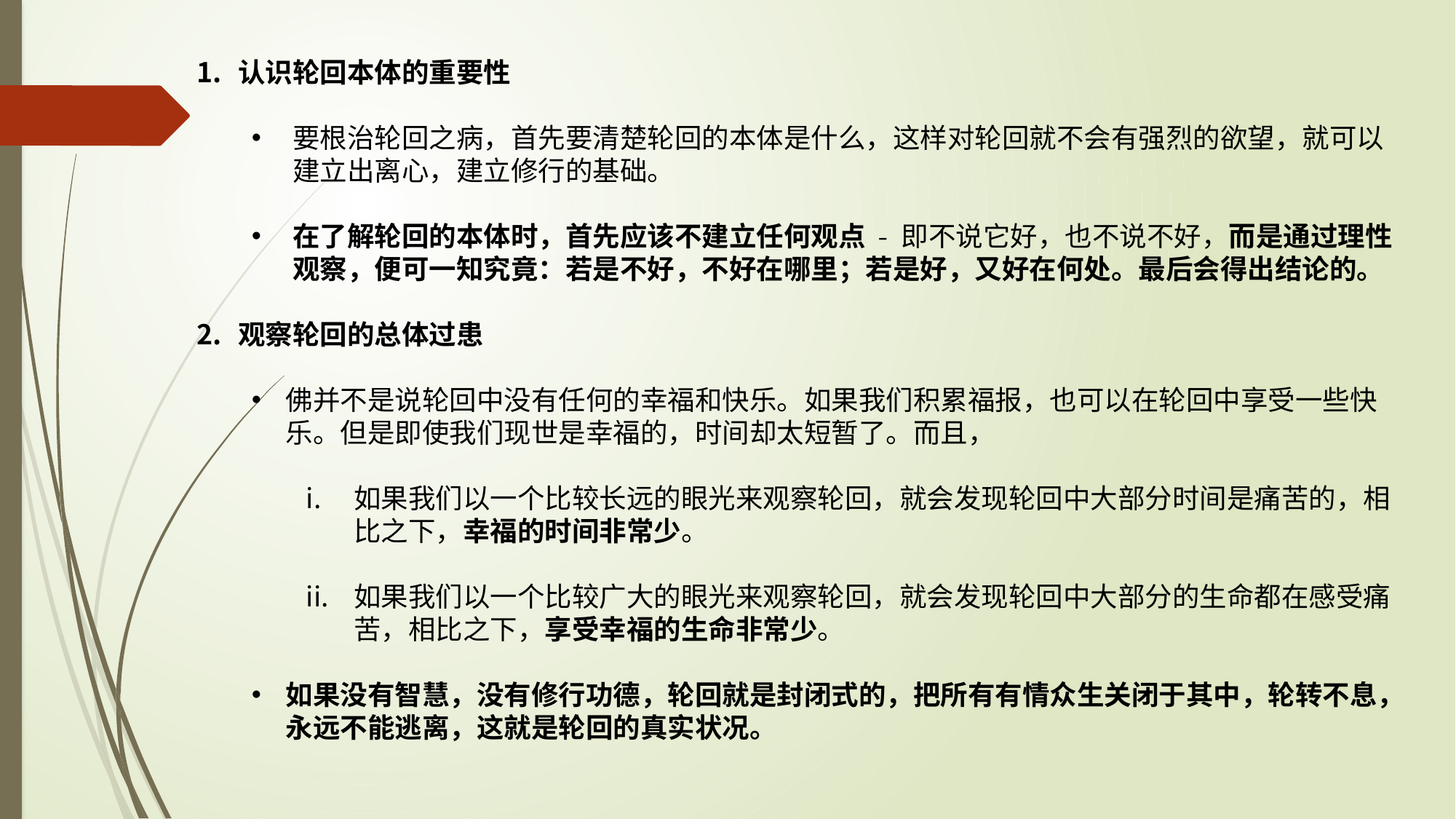

认识轮回本体的重要性

要根治轮回之病，首先要清楚轮回的本体是什么，这样对轮回就不会有强烈的欲望，就可以建立出离心，建立修行的基础。

在了解轮回的本体时，首先应该不建立任何观点 - 即不说它好，也不说不好，而是通过理性观察，便可一知究竟：若是不好，不好在哪里；若是好，又好在何处。最后会得出结论的。

观察轮回的总体过患

佛并不是说轮回中没有任何的幸福和快乐。如果我们积累福报，也可以在轮回中享受一些快乐。但是即使我们现世是幸福的，时间却太短暂了。而且，

如果我们以一个比较长远的眼光来观察轮回，就会发现轮回中大部分时间是痛苦的，相比之下，幸福的时间非常少。

如果我们以一个比较广大的眼光来观察轮回，就会发现轮回中大部分的生命都在感受痛苦，相比之下，享受幸福的生命非常少。

如果没有智慧，没有修行功德，轮回就是封闭式的，把所有有情众生关闭于其中，轮转不息，永远不能逃离，这就是轮回的真实状况。